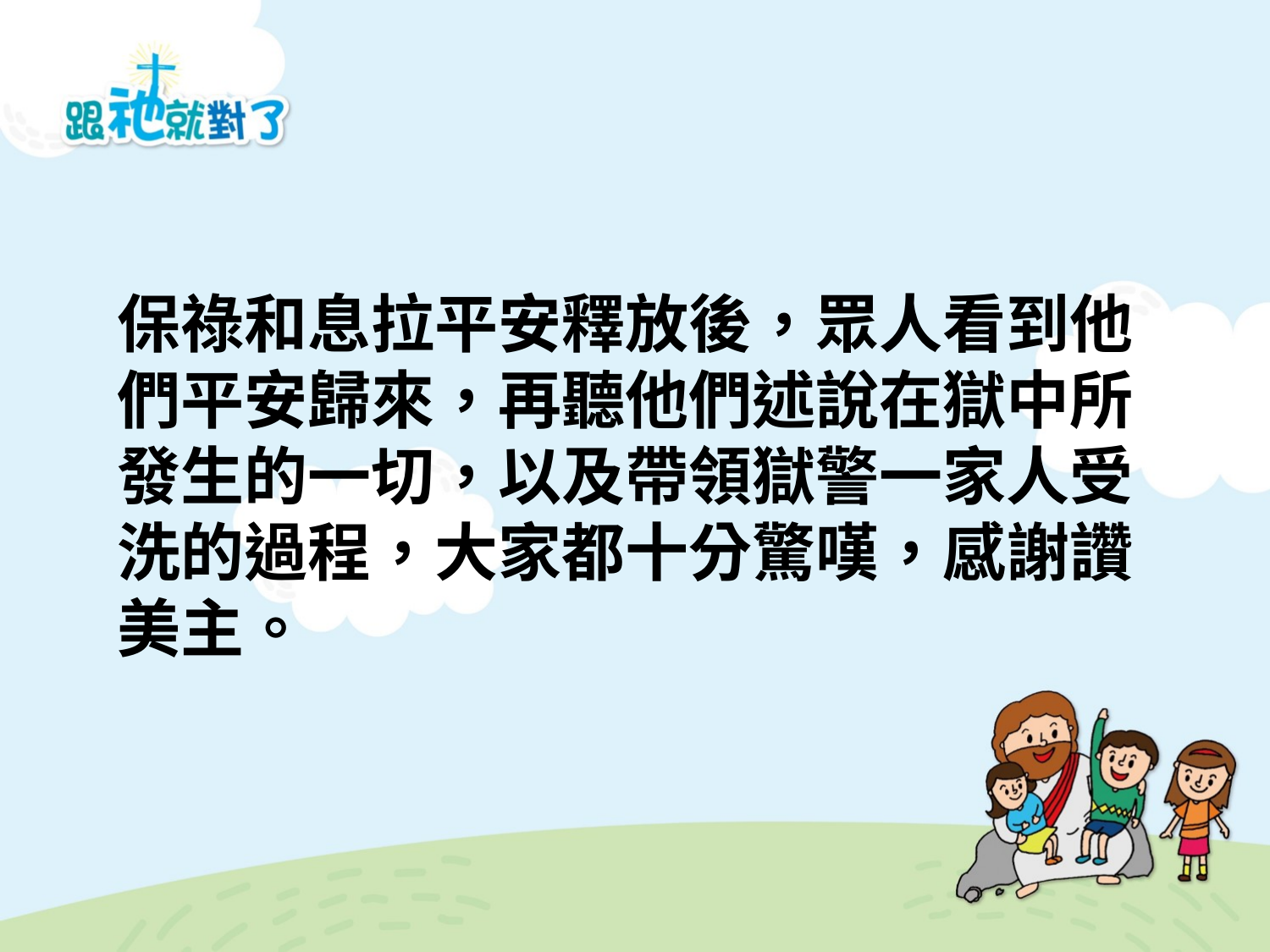

保祿和息拉平安釋放後，眾人看到他們平安歸來，再聽他們述說在獄中所發生的一切，以及帶領獄警一家人受洗的過程，大家都十分驚嘆，感謝讚美主。